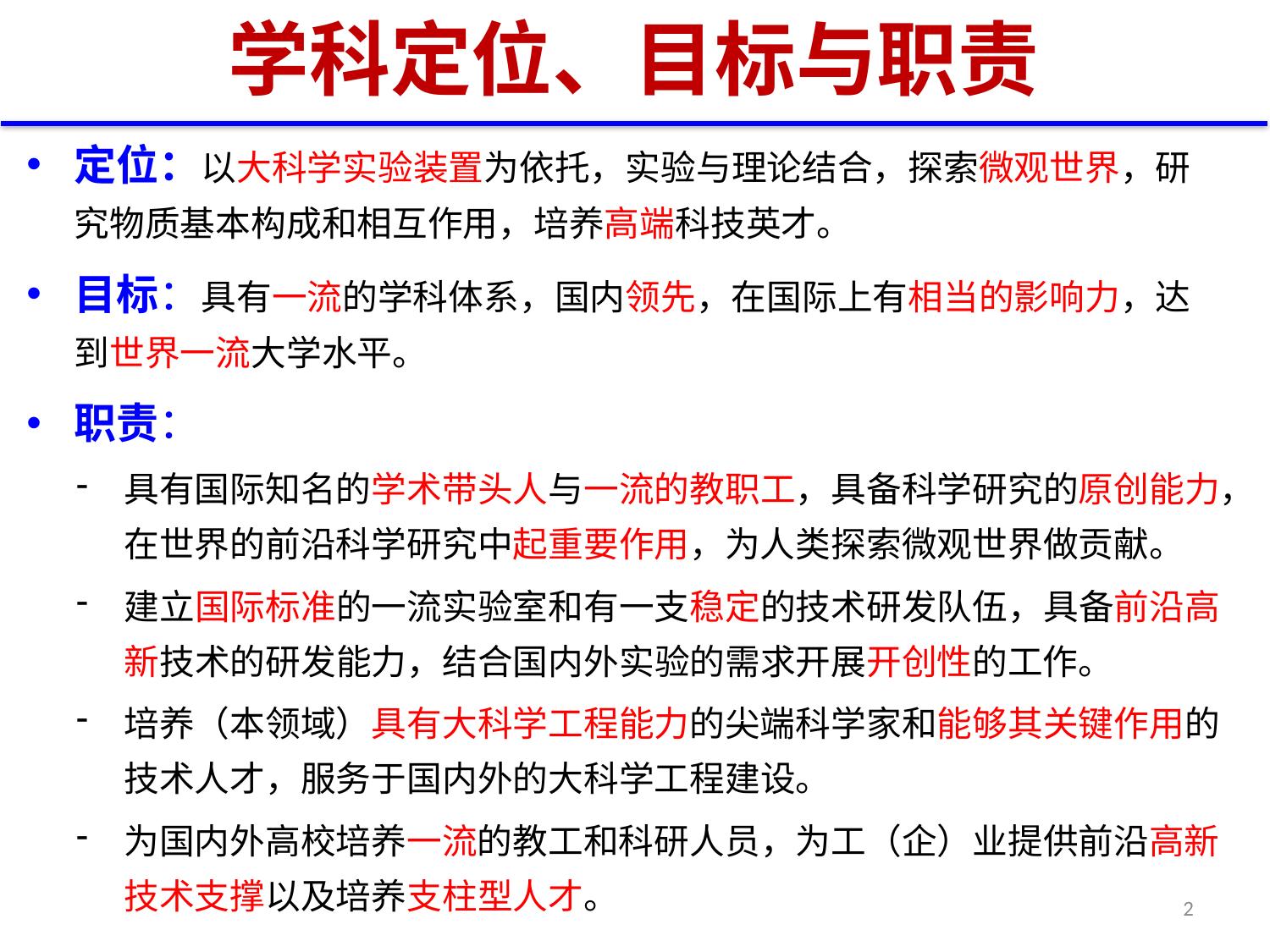

# 学科定位、目标与职责
定位：以大科学实验装置为依托，实验与理论结合，探索微观世界，研究物质基本构成和相互作用，培养高端科技英才。
目标：具有一流的学科体系，国内领先，在国际上有相当的影响力，达到世界一流大学水平。
职责：
具有国际知名的学术带头人与一流的教职工，具备科学研究的原创能力，在世界的前沿科学研究中起重要作用，为人类探索微观世界做贡献。
建立国际标准的一流实验室和有一支稳定的技术研发队伍，具备前沿高新技术的研发能力，结合国内外实验的需求开展开创性的工作。
培养（本领域）具有大科学工程能力的尖端科学家和能够其关键作用的技术人才，服务于国内外的大科学工程建设。
为国内外高校培养一流的教工和科研人员，为工（企）业提供前沿高新技术支撑以及培养支柱型人才。
2